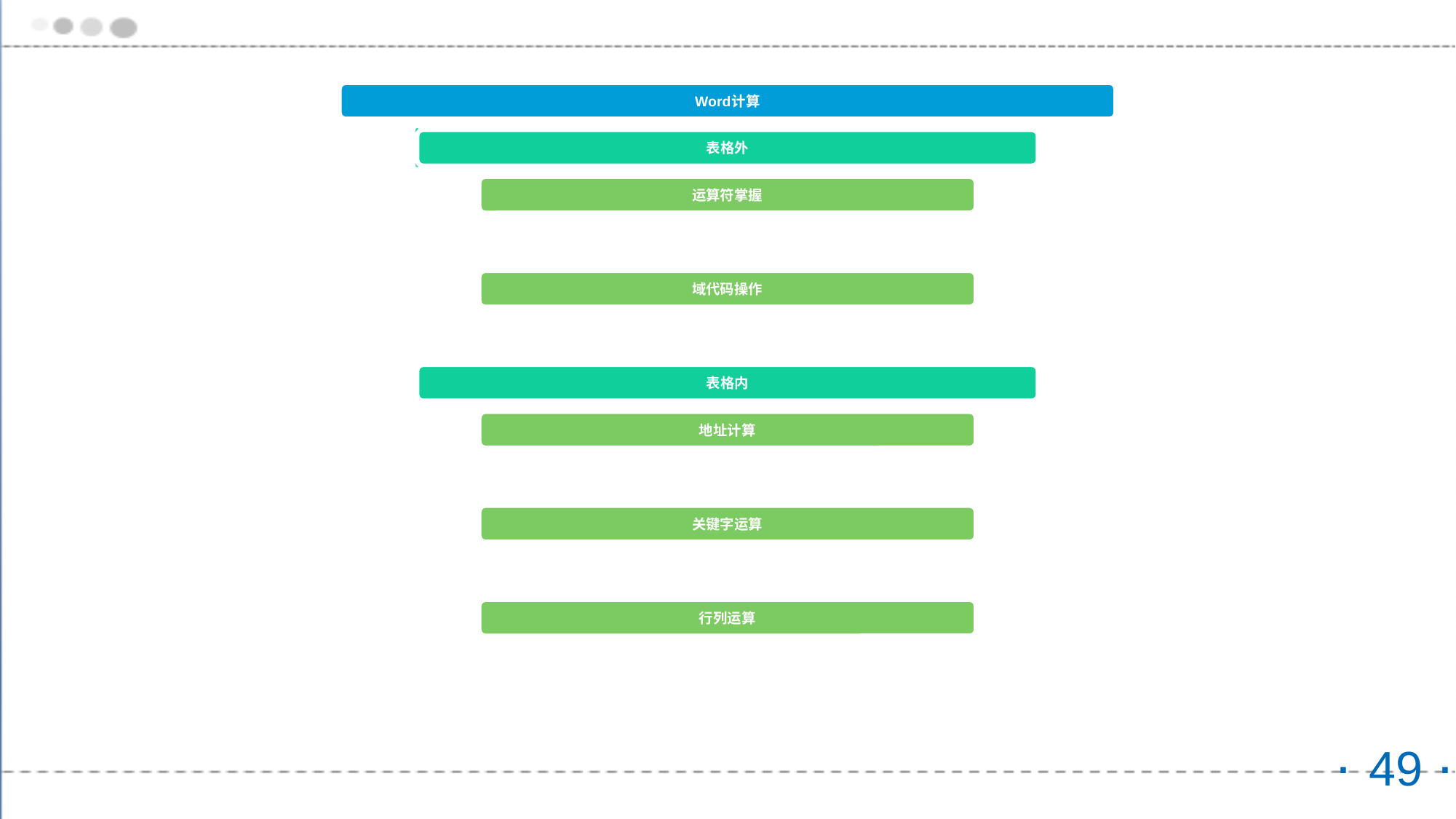

Word计算
表格外
运算符掌握
域代码操作
表格内
地址计算
关键字运算
行列运算
· 49 ·